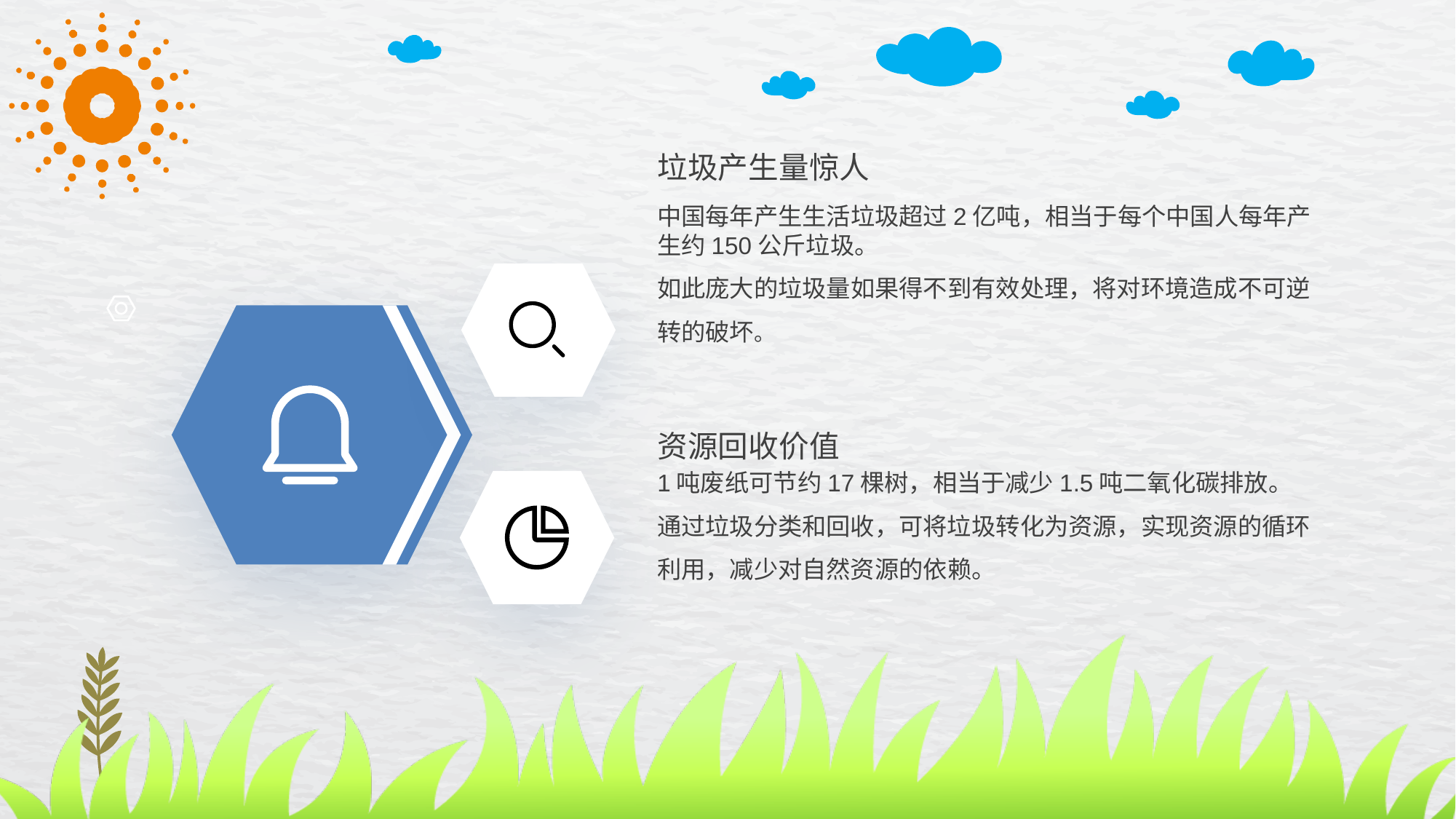

垃圾产生量惊人
中国每年产生生活垃圾超过2亿吨，相当于每个中国人每年产生约150公斤垃圾。
如此庞大的垃圾量如果得不到有效处理，将对环境造成不可逆转的破坏。

资源回收价值
1吨废纸可节约17棵树，相当于减少1.5吨二氧化碳排放。
通过垃圾分类和回收，可将垃圾转化为资源，实现资源的循环利用，减少对自然资源的依赖。